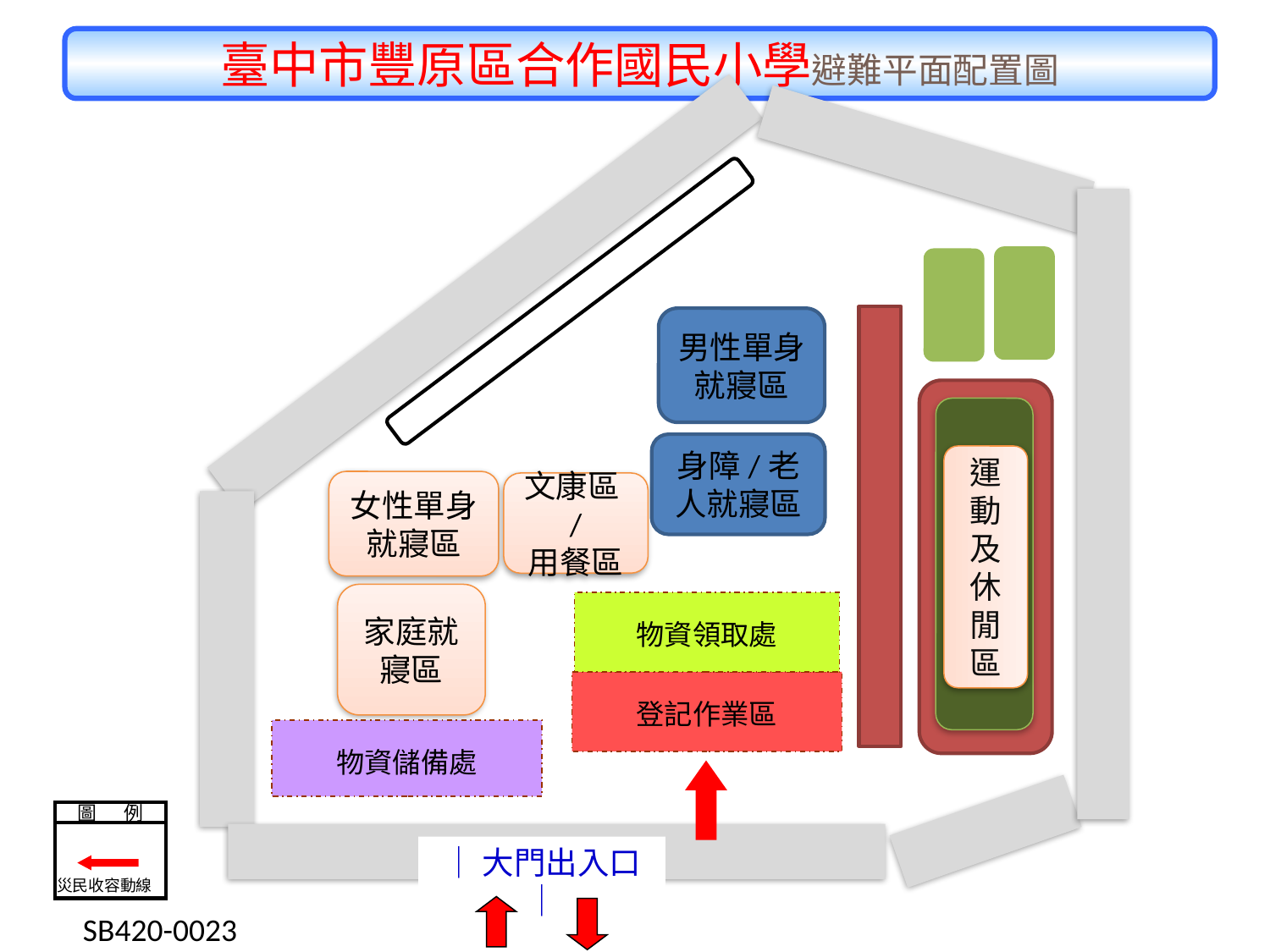

臺中市豐原區合作國民小學避難平面配置圖

男性單身就寢區

身障/老人就寢區
女性單身
就寢區
文康區/
用餐區

運動及休閒區
家庭就寢區
物資領取處
登記作業區
物資儲備處

圖      例

災民收容動線
│大門出入口│

 SB420-0023